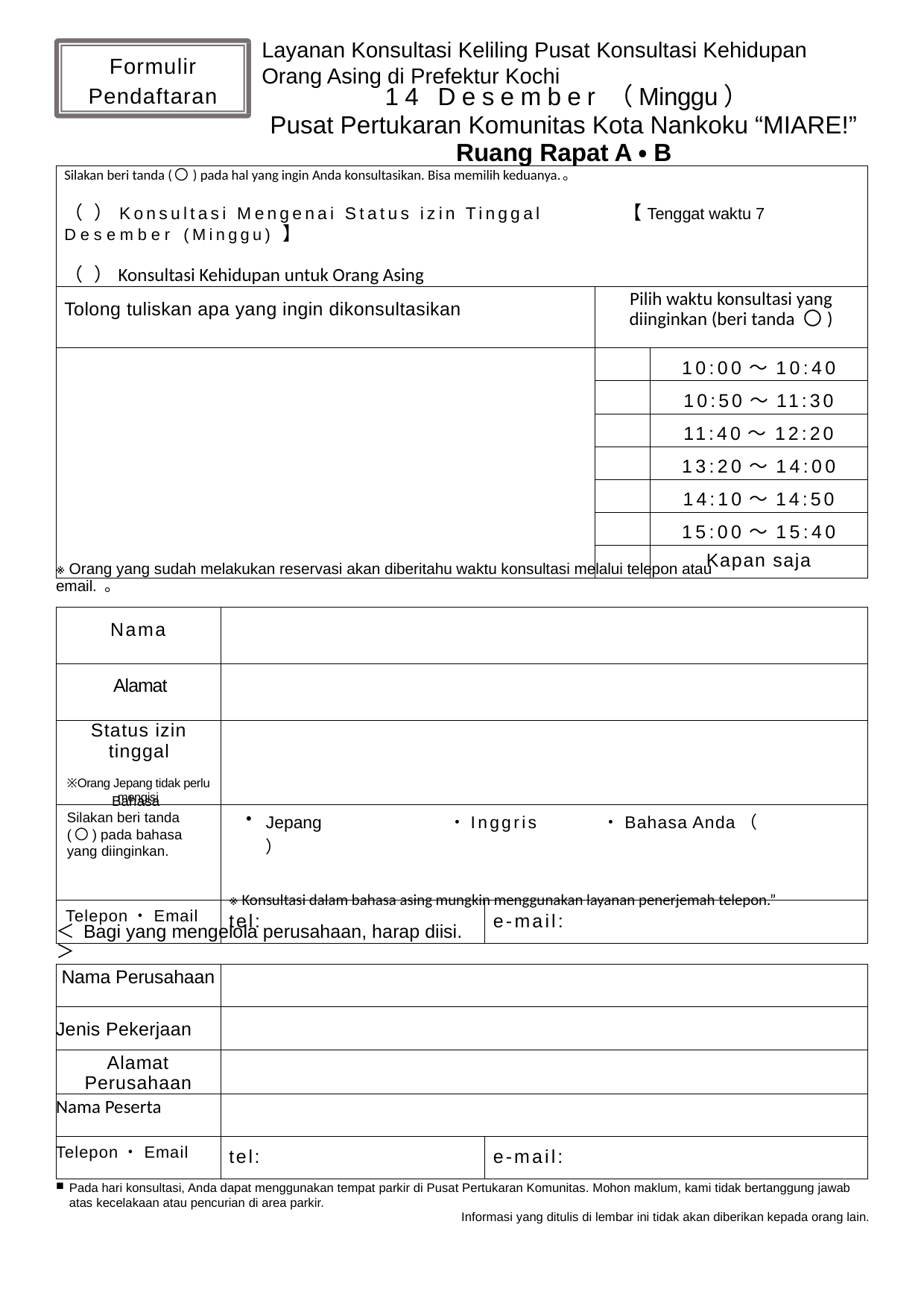

Layanan Konsultasi Keliling Pusat Konsultasi Kehidupan Orang Asing di Prefektur Kochi

Formulir
Pendaftaran
14 Desember（Minggu）
Pusat Pertukaran Komunitas Kota Nankoku “MIARE!”
Ruang Rapat A・B

| Silakan beri tanda (〇) pada hal yang ingin Anda konsultasikan. Bisa memilih keduanya.。 （ ）Konsultasi Mengenai Status izin Tinggal 【Tenggat waktu 7 Desember (Minggu) 】 （ ）Konsultasi Kehidupan untuk Orang Asing |  |  |
| --- | --- | --- |
| Tolong tuliskan apa yang ingin dikonsultasikan | Pilih waktu konsultasi yang diinginkan (beri tanda 〇) |  |
|  |  | 10:00～10:40 |
|  |  | 10:50～11:30 |
|  |  | 11:40～12:20 |
|  |  | 13:20～14:00 |
|  |  | 14:10～14:50 |
|  |  | 15:00～15:40 |
|  |  | Kapan saja |
※ Orang yang sudah melakukan reservasi akan diberitahu waktu konsultasi melalui telepon atau email. 。
| Nama |  |  |
| --- | --- | --- |
| Alamat |  |  |
| Status izin tinggal ※Orang Jepang tidak perlu mengisi |  |  |
|  | Jepang ・Inggris ・Bahasa Anda（ ） ※Konsultasi dalam bahasa asing mungkin menggunakan layanan penerjemah telepon.” |  |
| Telepon・Email | tel: | e-mail: |
Bahasa
Silakan beri tanda (〇) pada bahasa yang diinginkan.
＜ Bagi yang mengelola perusahaan, harap diisi. ＞
| Nama Perusahaan |  |  |
| --- | --- | --- |
| Jenis Pekerjaan |  |  |
| Alamat Perusahaan |  |  |
| Nama Peserta |  |  |
| Telepon・Email | tel: | e-mail: |
Pada hari konsultasi, Anda dapat menggunakan tempat parkir di Pusat Pertukaran Komunitas. Mohon maklum, kami tidak bertanggung jawab atas kecelakaan atau pencurian di area parkir.
Informasi yang ditulis di lembar ini tidak akan diberikan kepada orang lain.